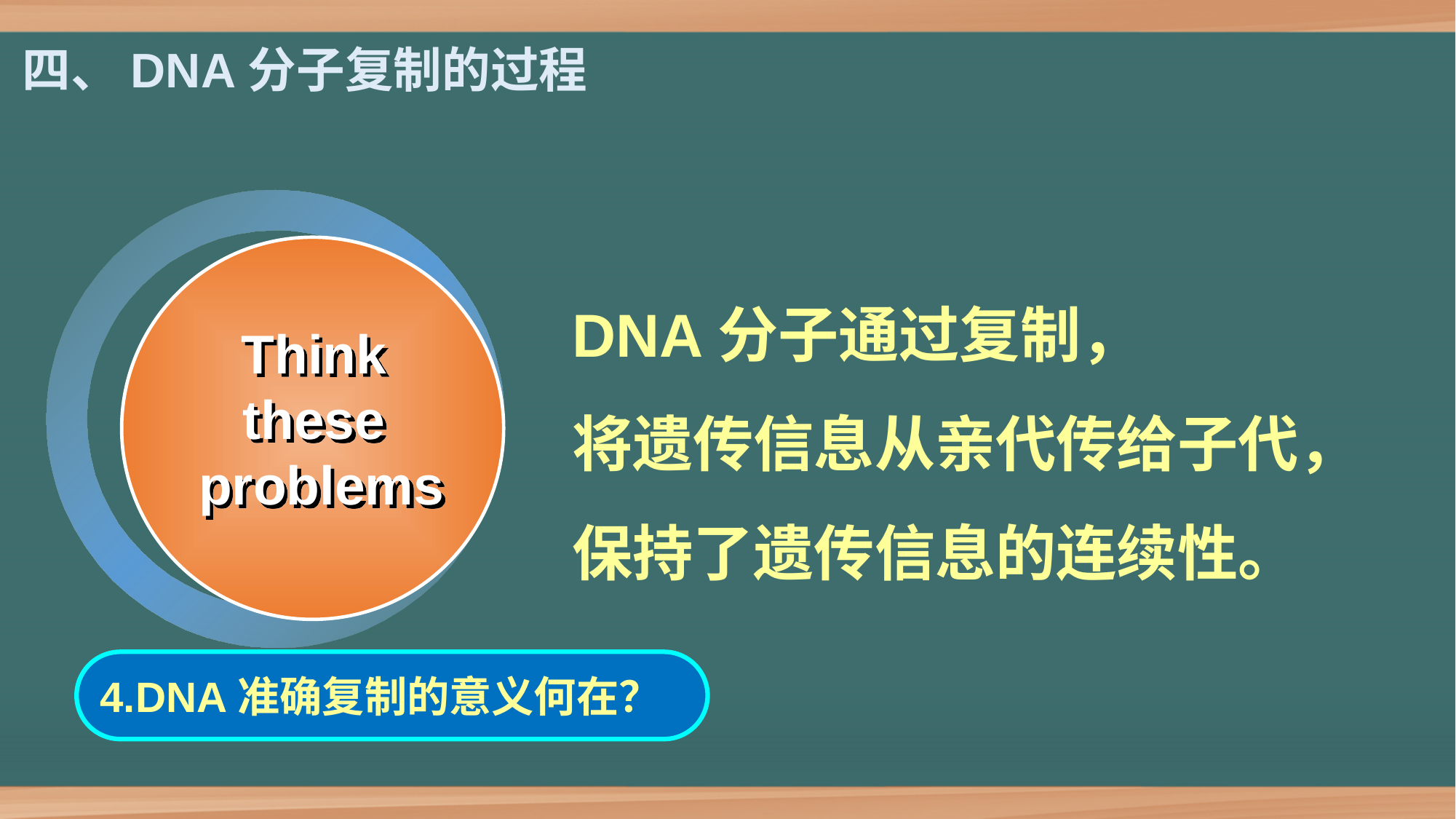

四、DNA分子复制的过程

DNA分子通过复制，
将遗传信息从亲代传给子代，保持了遗传信息的连续性。
Think
these
problems
4.DNA准确复制的意义何在？